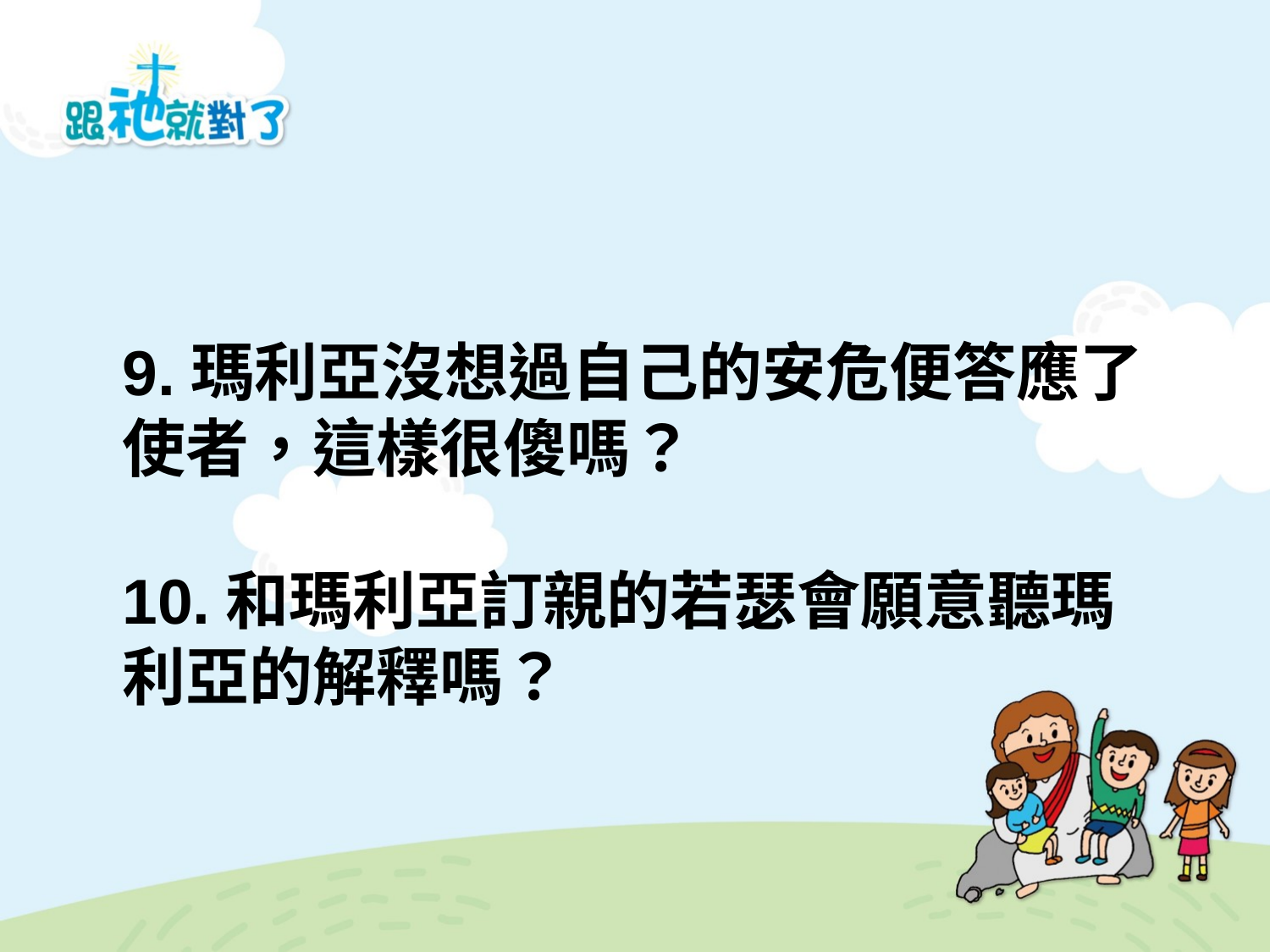

9.瑪利亞沒想過自己的安危便答應了使者，這樣很傻嗎？

10.和瑪利亞訂親的若瑟會願意聽瑪利亞的解釋嗎？